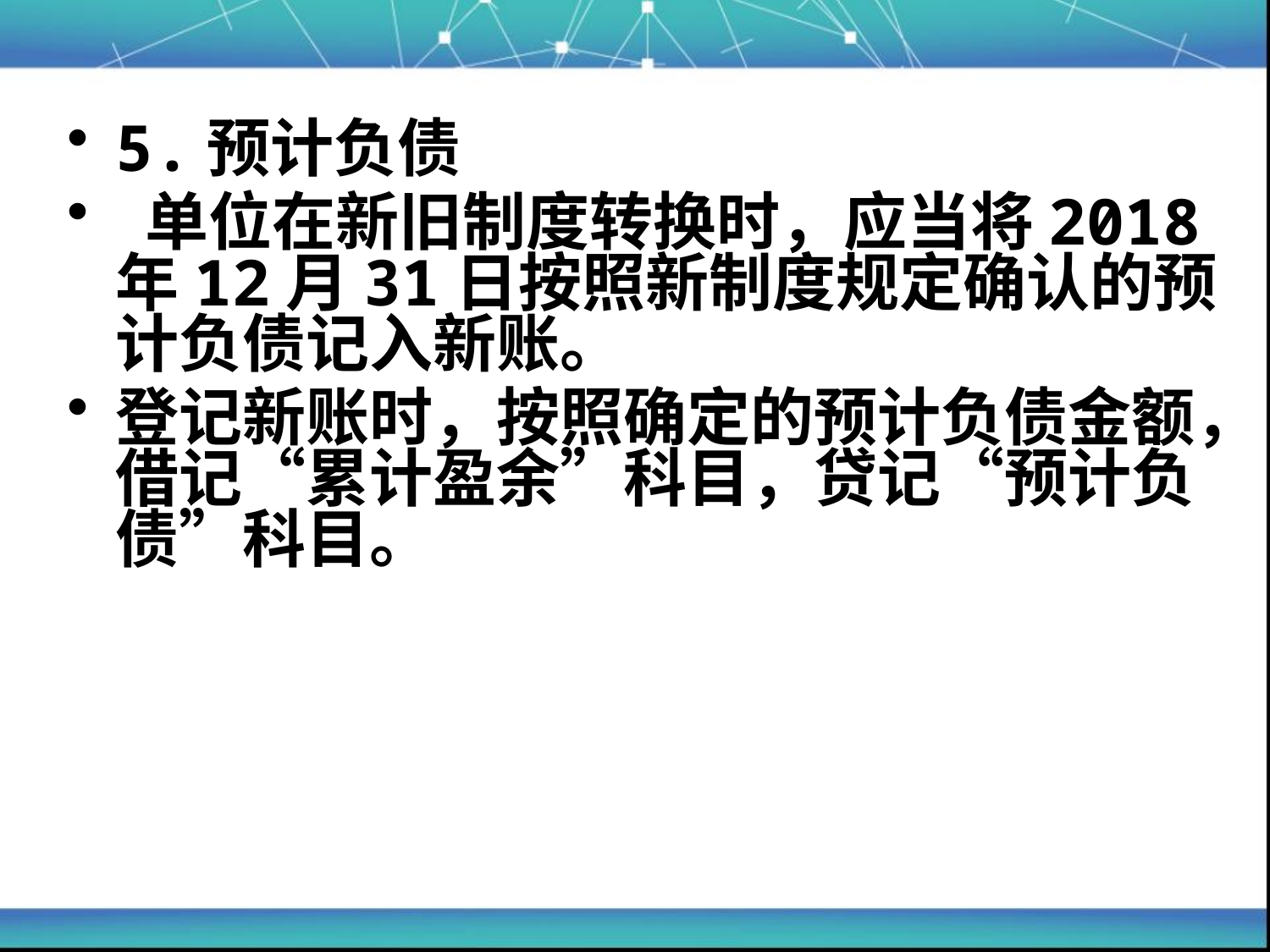

5.预计负债
 单位在新旧制度转换时，应当将2018年12月31日按照新制度规定确认的预计负债记入新账。
登记新账时，按照确定的预计负债金额，借记“累计盈余”科目，贷记“预计负债”科目。